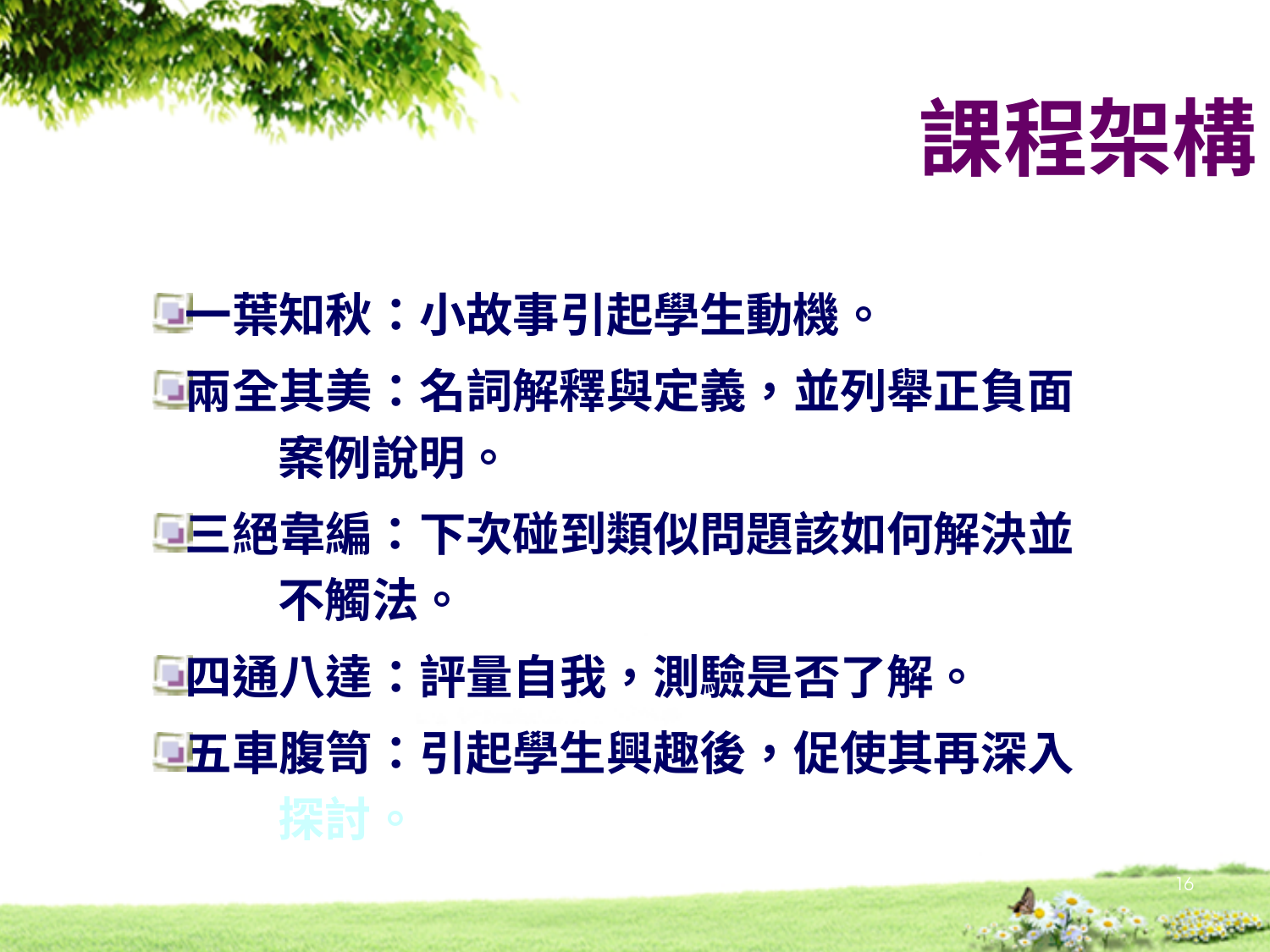

課程架構
一葉知秋：小故事引起學生動機。
兩全其美：名詞解釋與定義，並列舉正負面
           案例說明。
三絕韋編：下次碰到類似問題該如何解決並
           不觸法。
四通八達：評量自我，測驗是否了解。
五車腹笥：引起學生興趣後，促使其再深入
           探討。
16